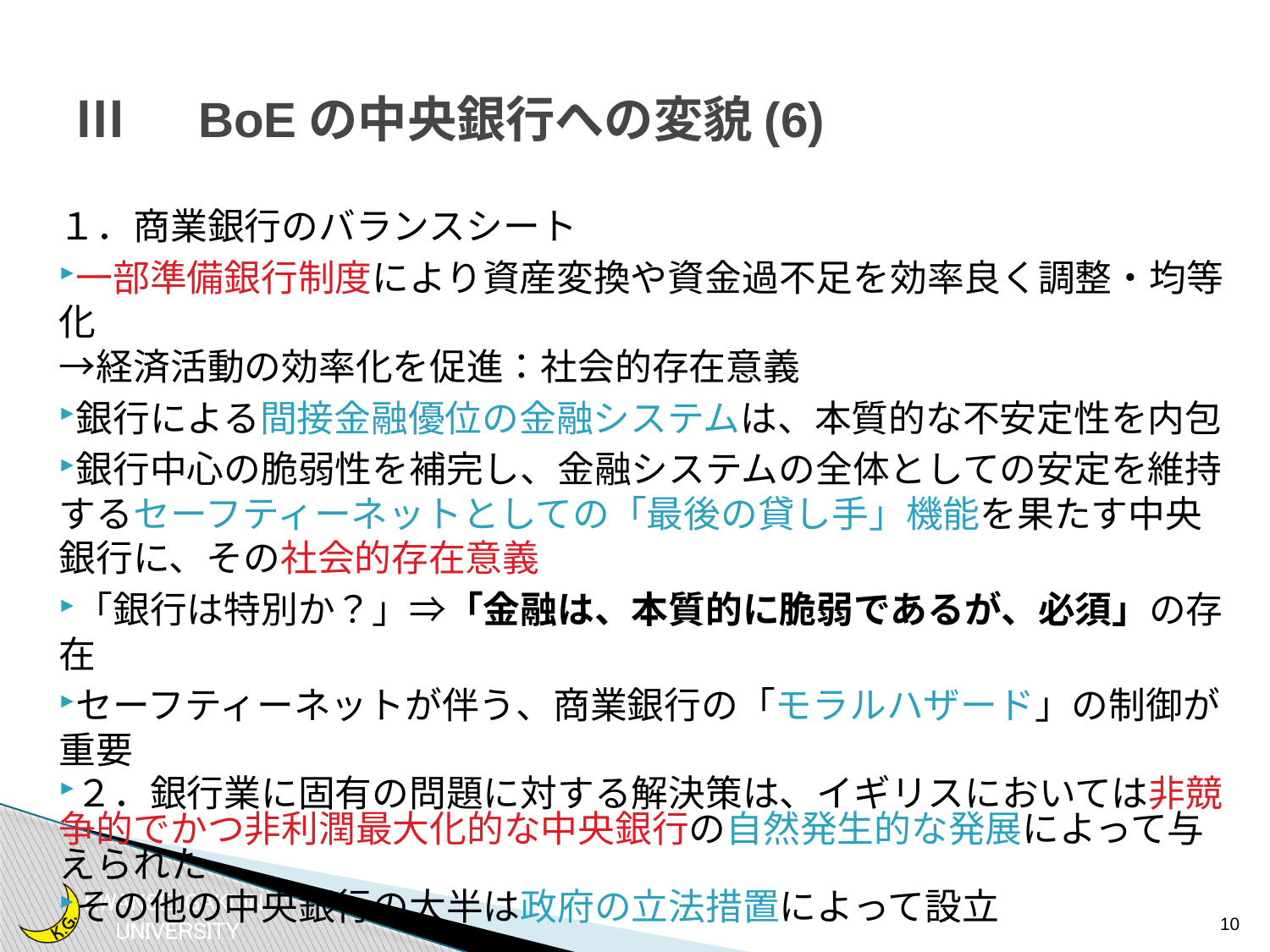

# Ⅲ　BoEの中央銀行への変貌(6)
１．商業銀行のバランスシート
一部準備銀行制度により資産変換や資金過不足を効率良く調整・均等化
→経済活動の効率化を促進：社会的存在意義
銀行による間接金融優位の金融システムは、本質的な不安定性を内包
銀行中心の脆弱性を補完し、金融システムの全体としての安定を維持するセーフティーネットとしての「最後の貸し手」機能を果たす中央銀行に、その社会的存在意義
「銀行は特別か？」⇒「金融は、本質的に脆弱であるが、必須」の存在
セーフティーネットが伴う、商業銀行の「モラルハザード」の制御が重要
２．銀行業に固有の問題に対する解決策は、イギリスにおいては非競争的でかつ非利潤最大化的な中央銀行の自然発生的な発展によって与えられた
その他の中央銀行の大半は政府の立法措置によって設立

10